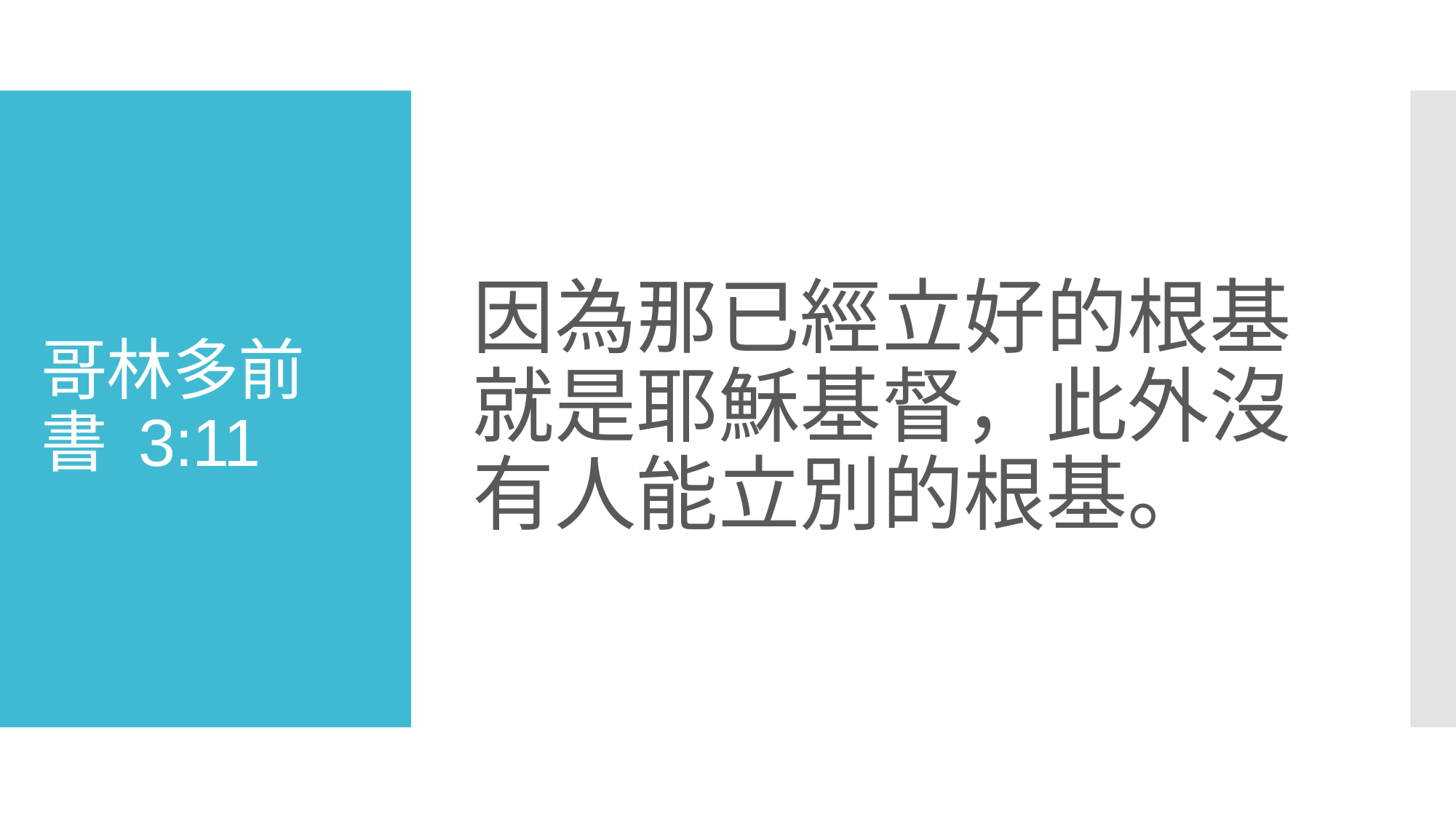

因為那已經立好的根基就是耶穌基督，此外沒有人能立別的根基。
# 哥林多前書 3:11